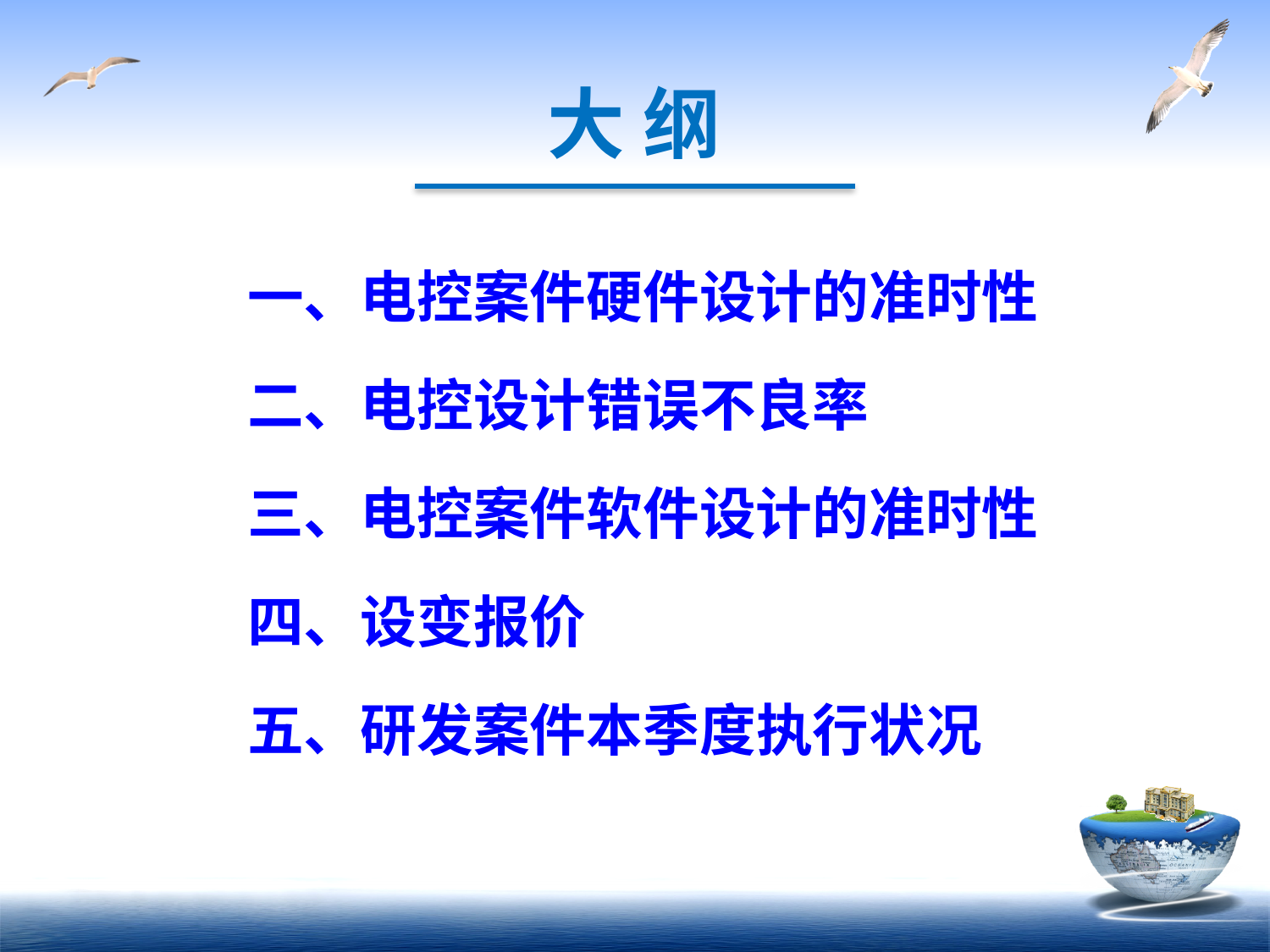

# 大 纲
一、电控案件硬件设计的准时性
二、电控设计错误不良率
三、电控案件软件设计的准时性
四、设变报价
五、研发案件本季度执行状况